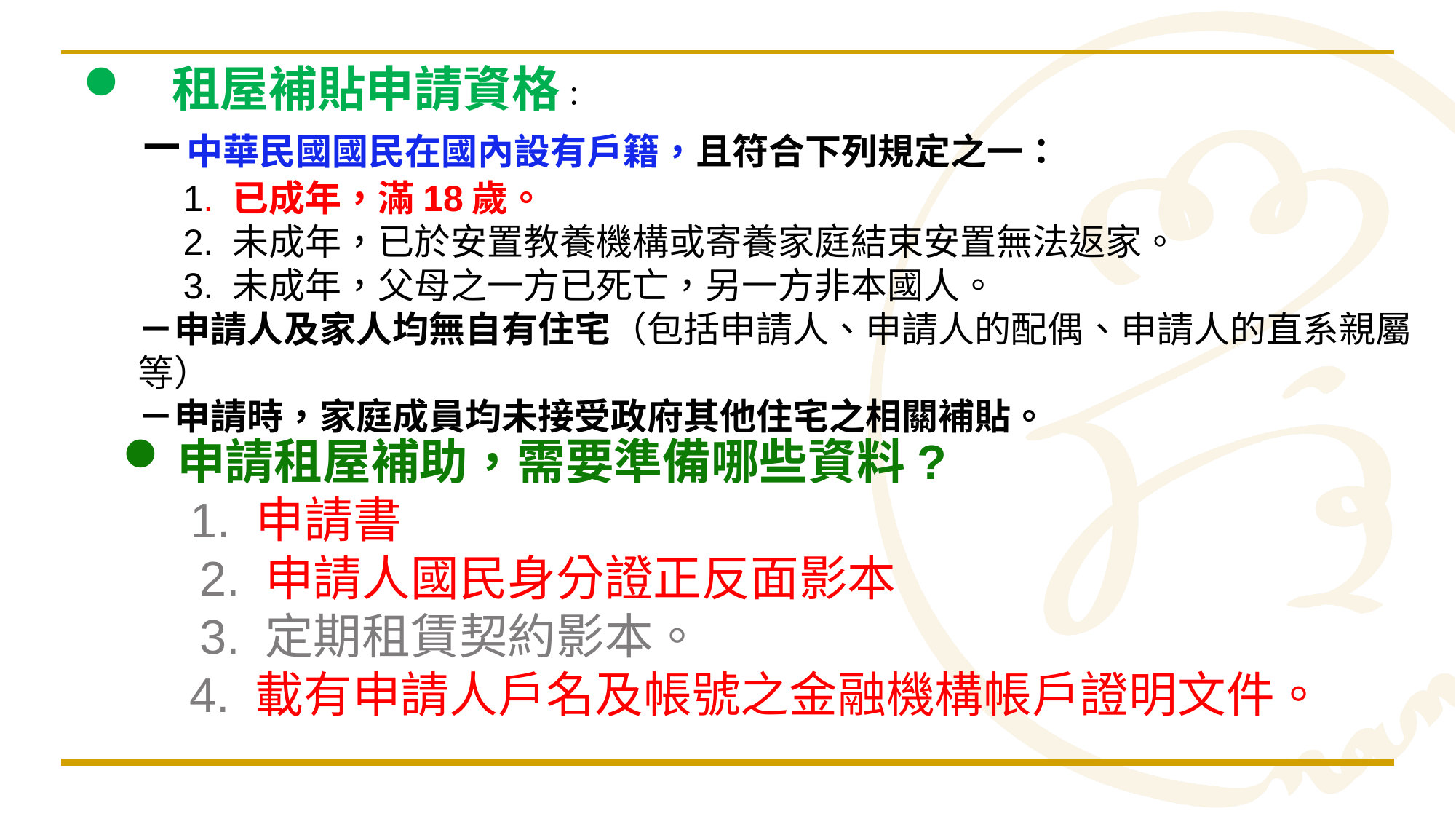

租屋補貼申請資格：
－中華民國國民在國內設有戶籍，且符合下列規定之一：
　1. 已成年，滿18歲。
　2. 未成年，已於安置教養機構或寄養家庭結束安置無法返家。
　3. 未成年，父母之一方已死亡，另一方非本國人。
－申請人及家人均無自有住宅（包括申請人、申請人的配偶、申請人的直系親屬等）
－申請時，家庭成員均未接受政府其他住宅之相關補貼。
申請租屋補助，需要準備哪些資料?
 1. 申請書
 2. 申請人國民身分證正反面影本
 3. 定期租賃契約影本。
     4. 載有申請人戶名及帳號之金融機構帳戶證明文件。